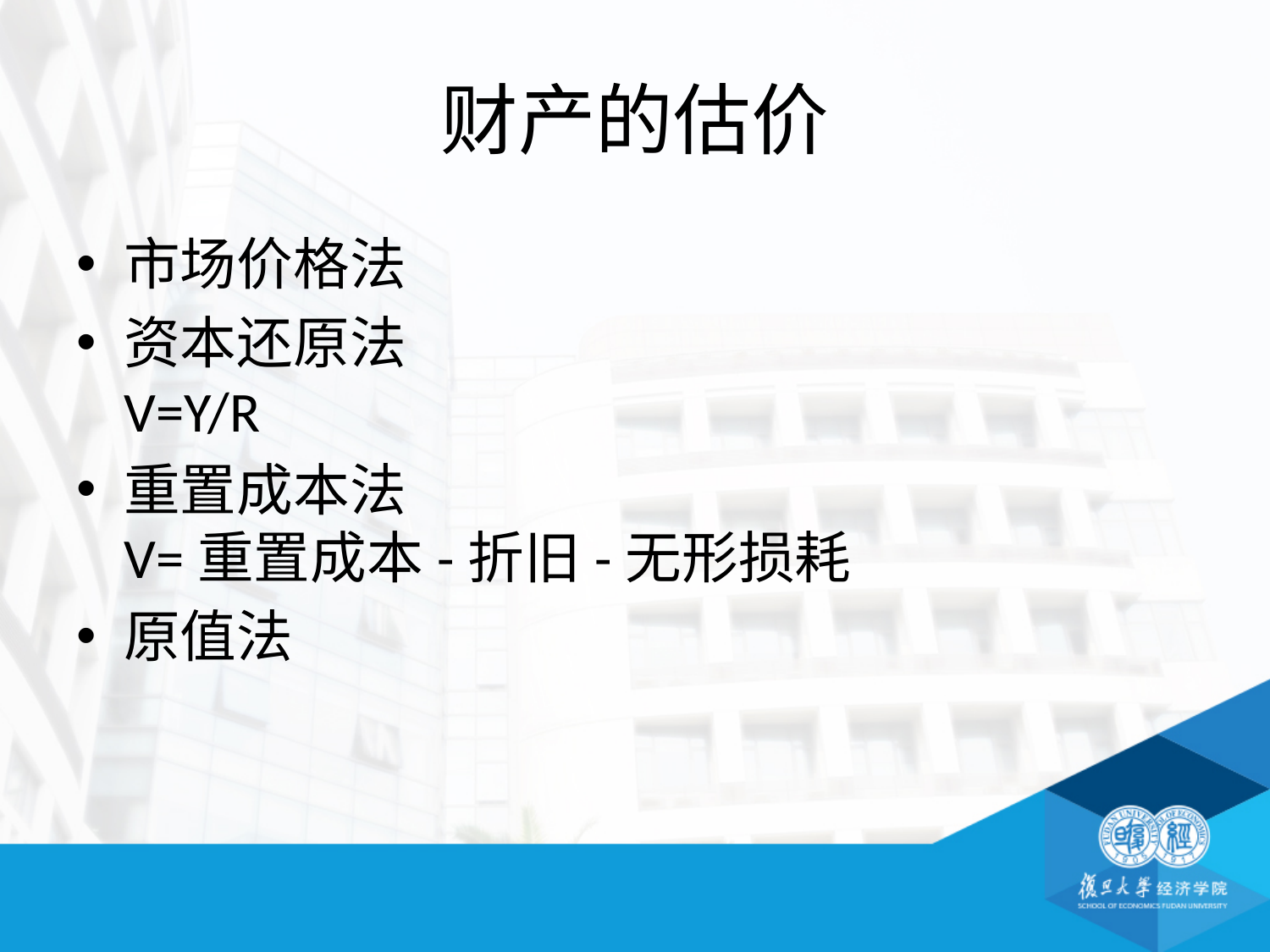

# 财产的估价
市场价格法
资本还原法
V=Y/R
重置成本法
V=重置成本-折旧-无形损耗
原值法